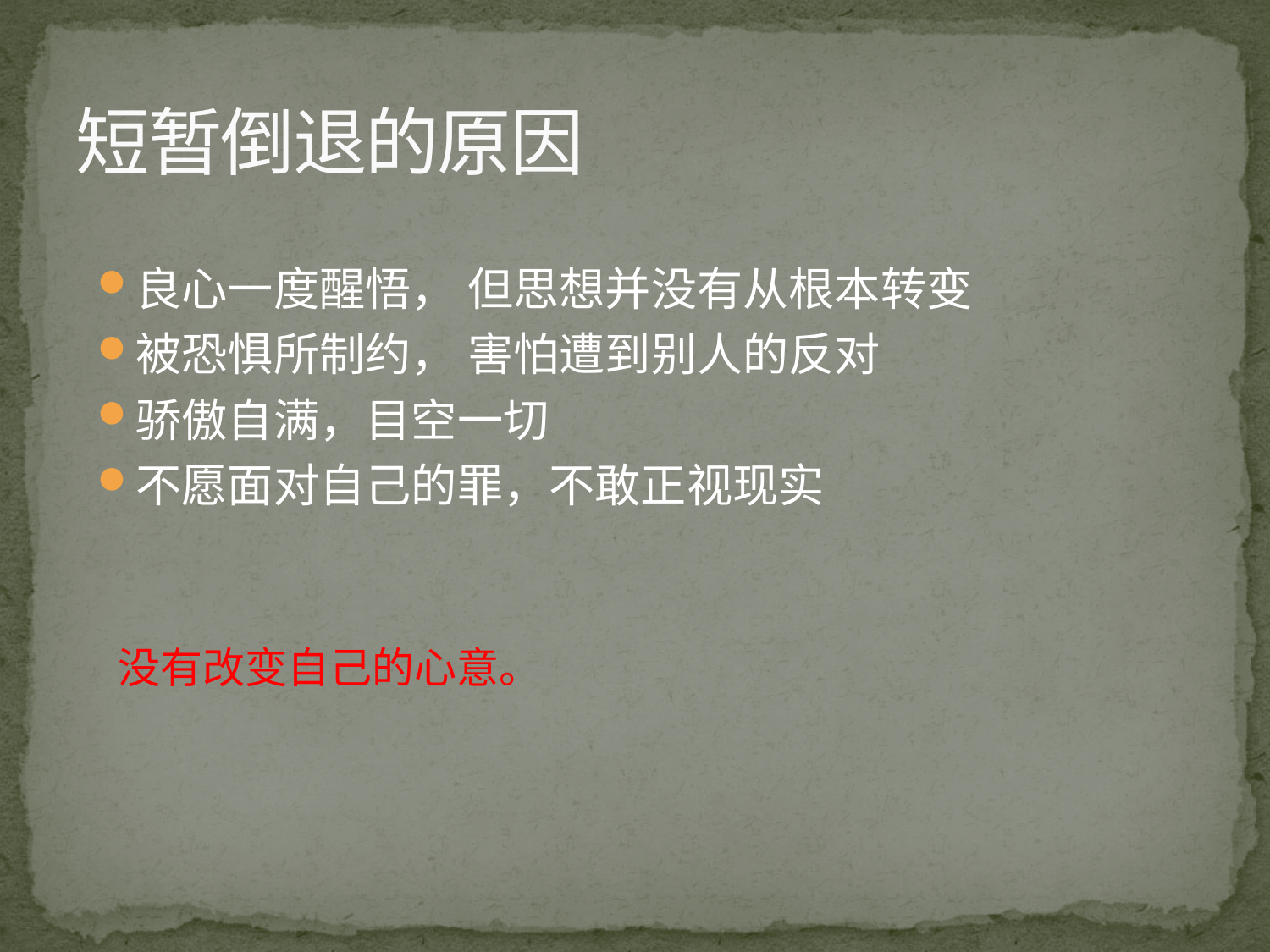

# 短暂倒退的原因
良心一度醒悟， 但思想并没有从根本转变
被恐惧所制约， 害怕遭到别人的反对
骄傲自满，目空一切
不愿面对自己的罪，不敢正视现实
没有改变自己的心意。